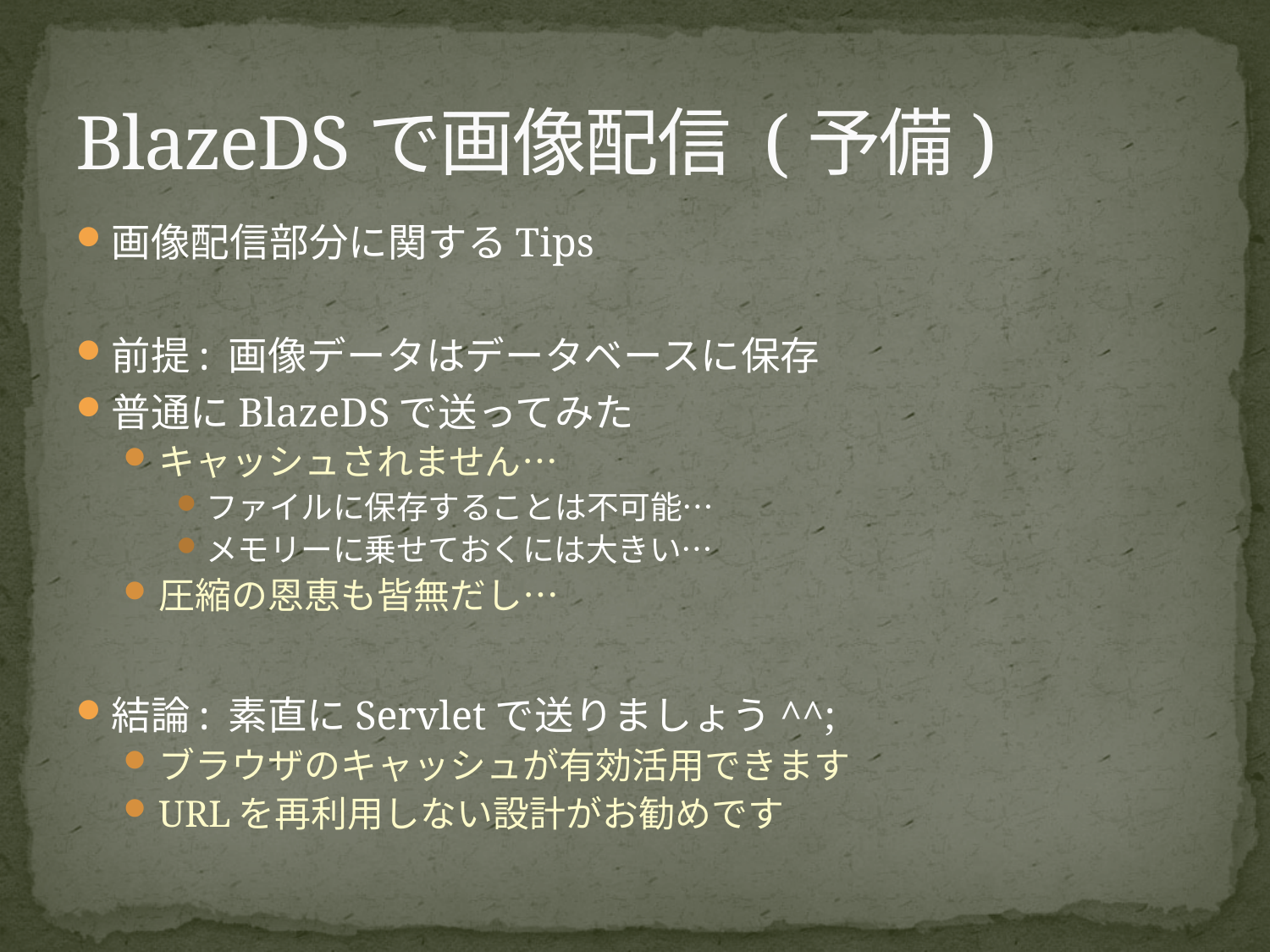

# BlazeDSで画像配信 (予備)
画像配信部分に関するTips

前提: 画像データはデータベースに保存
普通にBlazeDSで送ってみた
キャッシュされません…
ファイルに保存することは不可能…
メモリーに乗せておくには大きい…
圧縮の恩恵も皆無だし…

結論: 素直にServletで送りましょう^^;
ブラウザのキャッシュが有効活用できます
URLを再利用しない設計がお勧めです